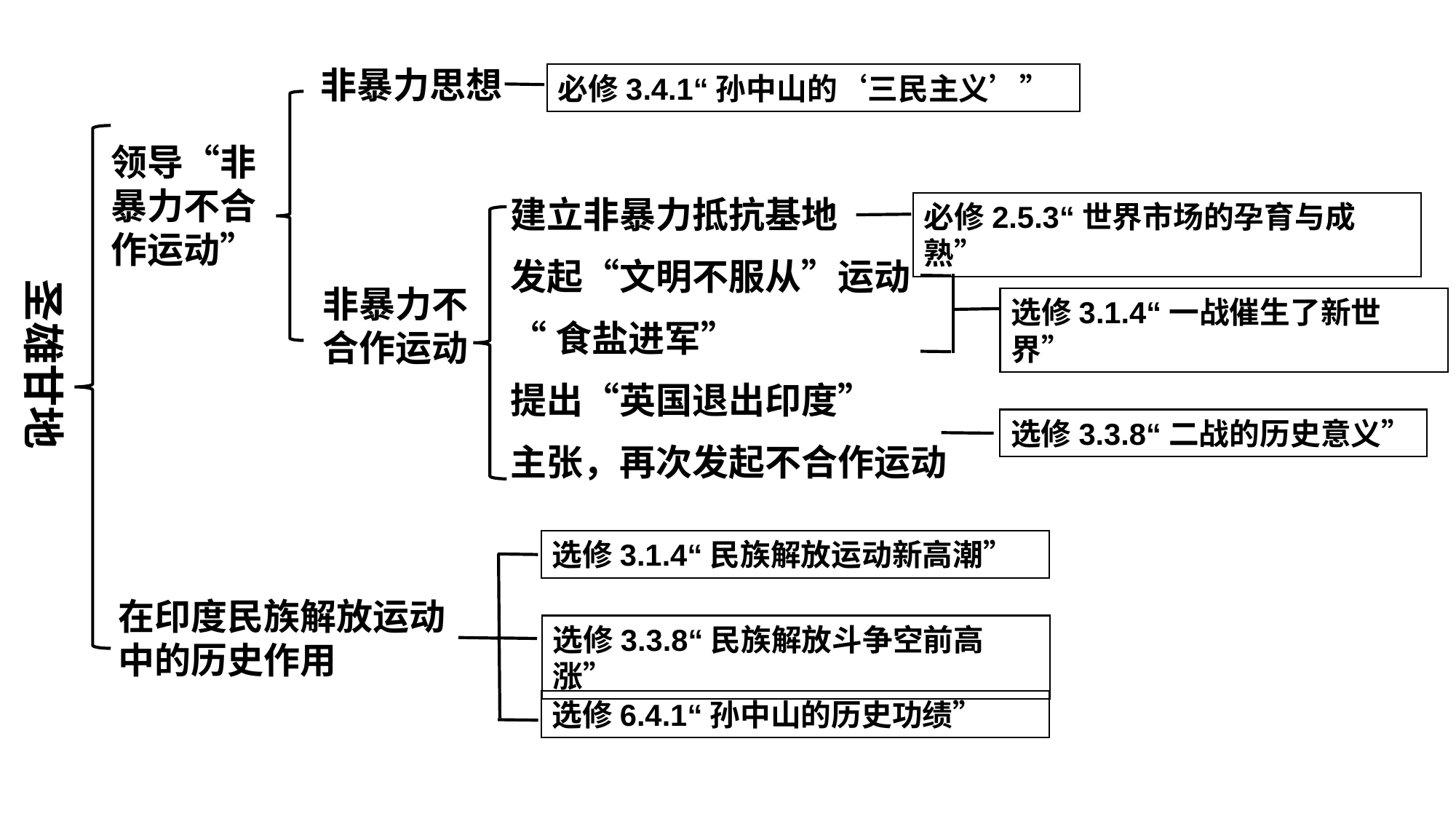

非暴力思想
必修3.4.1“孙中山的‘三民主义’”

领导“非暴力不合作运动”

建立非暴力抵抗基地
发起“文明不服从”运动
“食盐进军”
提出“英国退出印度”
主张，再次发起不合作运动
必修2.5.3“世界市场的孕育与成熟”

非暴力不合作运动
圣雄甘地
选修3.1.4“一战催生了新世界”
选修3.3.8“二战的历史意义”
选修3.1.4“民族解放运动新高潮”
选修3.3.8“民族解放斗争空前高涨”
选修6.4.1“孙中山的历史功绩”
在印度民族解放运动中的历史作用